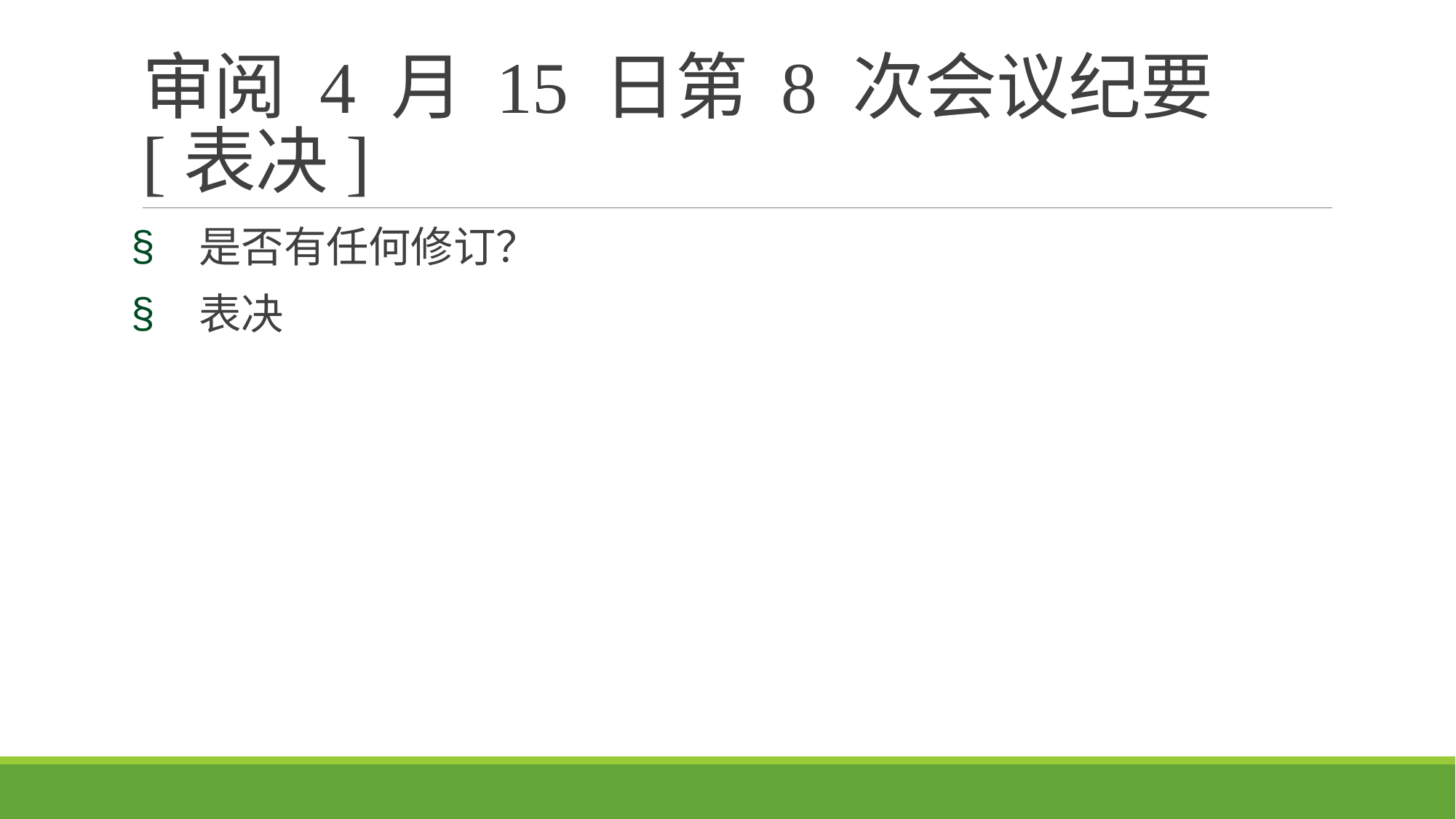

# 审阅 4 月 15 日第 8 次会议纪要 [表决]
是否有任何修订？
表决